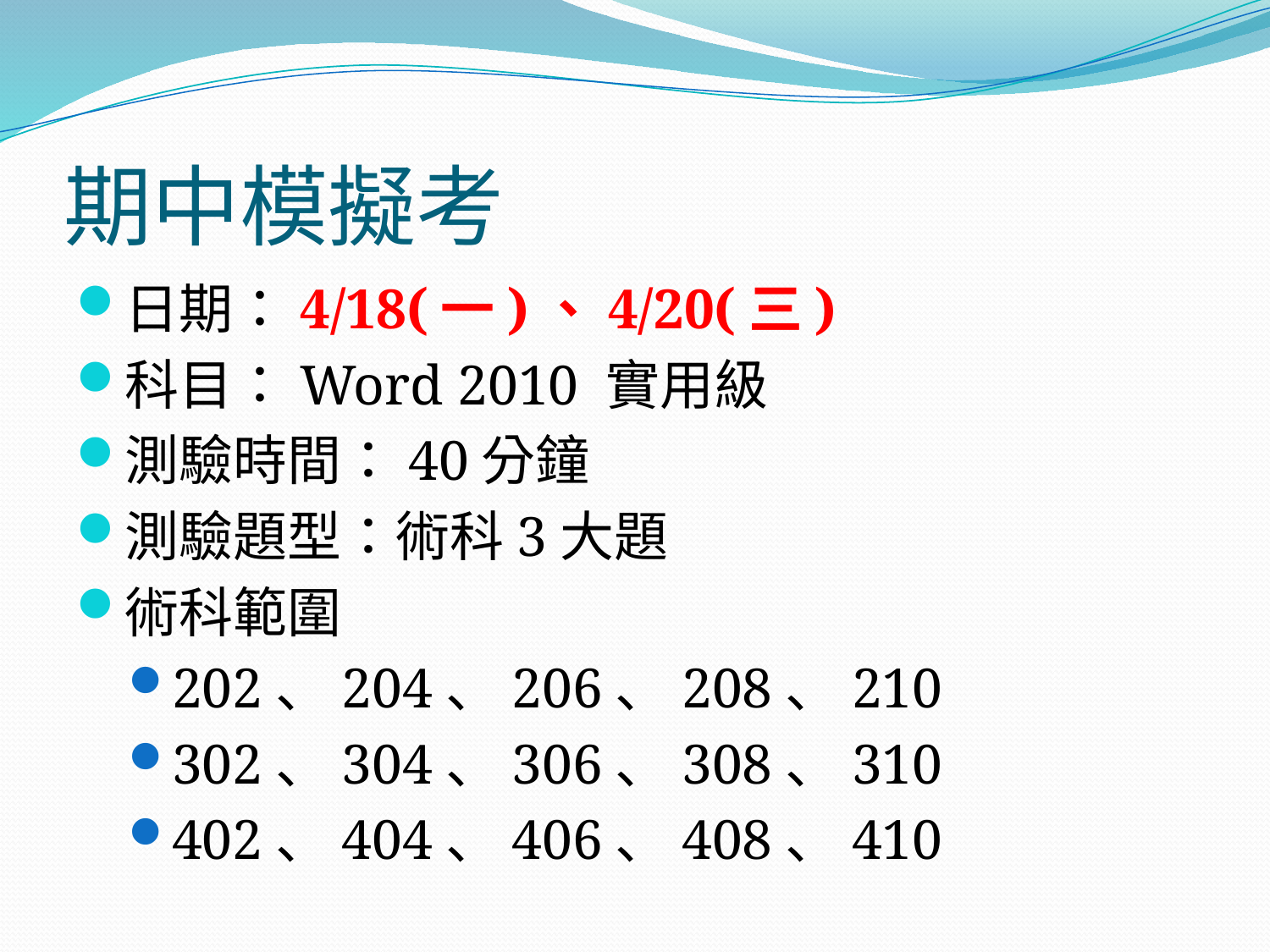

# 期中模擬考
日期：4/18(一)、4/20(三)
科目：Word 2010 實用級
測驗時間：40分鐘
測驗題型：術科3大題
術科範圍
202、204、206、208、210
302、304、306、308、310
402、404、406、408、410